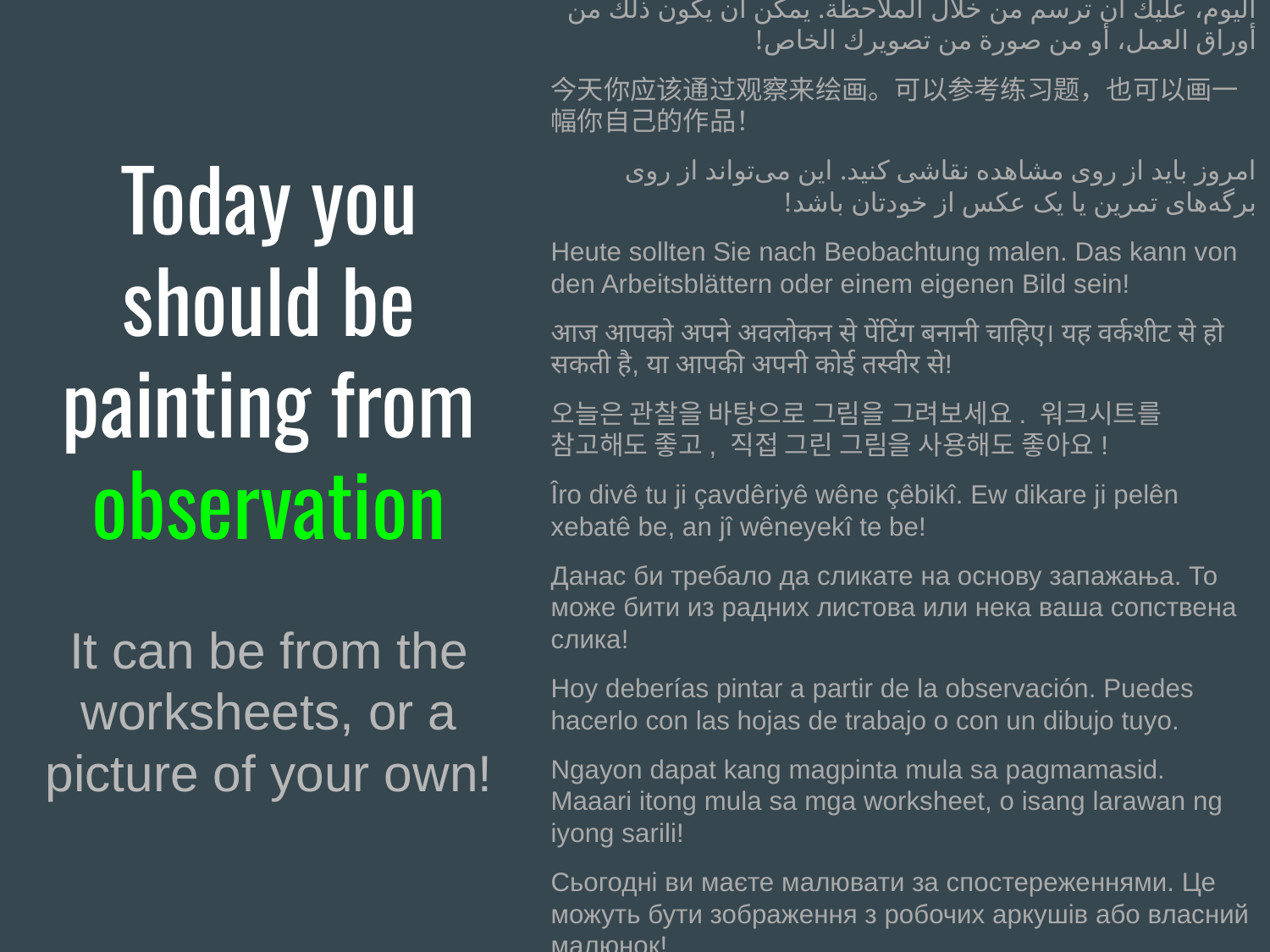

Today you should be painting from observation

It can be from the worksheets, or a picture of your own!
اليوم، عليك أن ترسم من خلال الملاحظة. يمكن أن يكون ذلك من أوراق العمل، أو من صورة من تصويرك الخاص!
今天你应该通过观​​察来绘画。可以参考练习题，也可以画一幅你自己的作品！
امروز باید از روی مشاهده نقاشی کنید. این می‌تواند از روی برگه‌های تمرین یا یک عکس از خودتان باشد!
Heute sollten Sie nach Beobachtung malen. Das kann von den Arbeitsblättern oder einem eigenen Bild sein!
आज आपको अपने अवलोकन से पेंटिंग बनानी चाहिए। यह वर्कशीट से हो सकती है, या आपकी अपनी कोई तस्वीर से!
오늘은 관찰을 바탕으로 그림을 그려보세요. 워크시트를 참고해도 좋고, 직접 그린 그림을 사용해도 좋아요!
Îro divê tu ji çavdêriyê wêne çêbikî. Ew dikare ji pelên xebatê be, an jî wêneyekî te be!
Данас би требало да сликате на основу запажања. То може бити из радних листова или нека ваша сопствена слика!
Hoy deberías pintar a partir de la observación. Puedes hacerlo con las hojas de trabajo o con un dibujo tuyo.
Ngayon dapat kang magpinta mula sa pagmamasid.   Maaari itong mula sa mga worksheet, o isang larawan ng iyong sarili!
Сьогодні ви маєте малювати за спостереженнями. Це можуть бути зображення з робочих аркушів або власний малюнок!